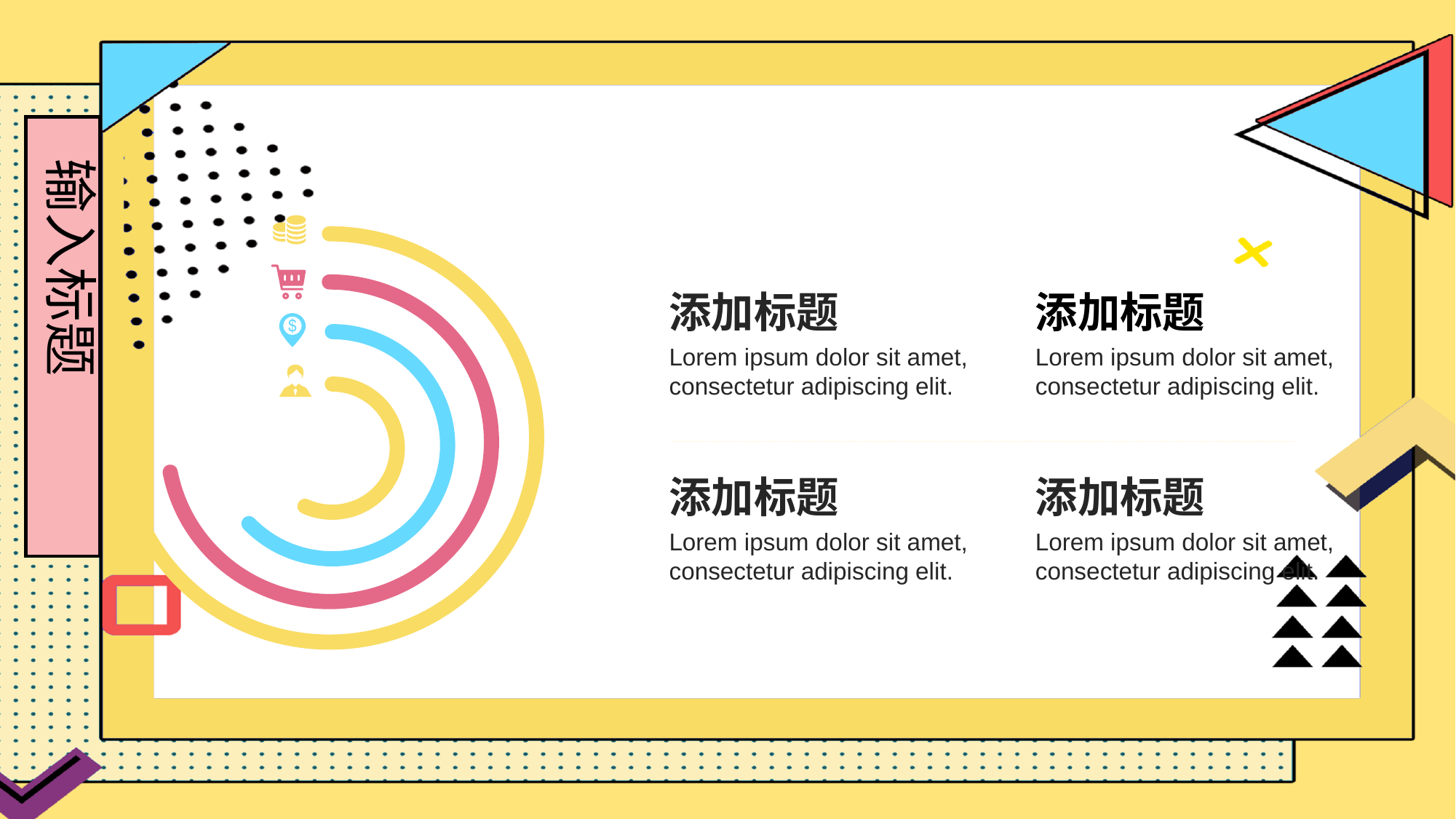

输入标题

添加标题
Lorem ipsum dolor sit amet, consectetur adipiscing elit.
添加标题
Lorem ipsum dolor sit amet, consectetur adipiscing elit.
添加标题
Lorem ipsum dolor sit amet, consectetur adipiscing elit.
添加标题
Lorem ipsum dolor sit amet, consectetur adipiscing elit.